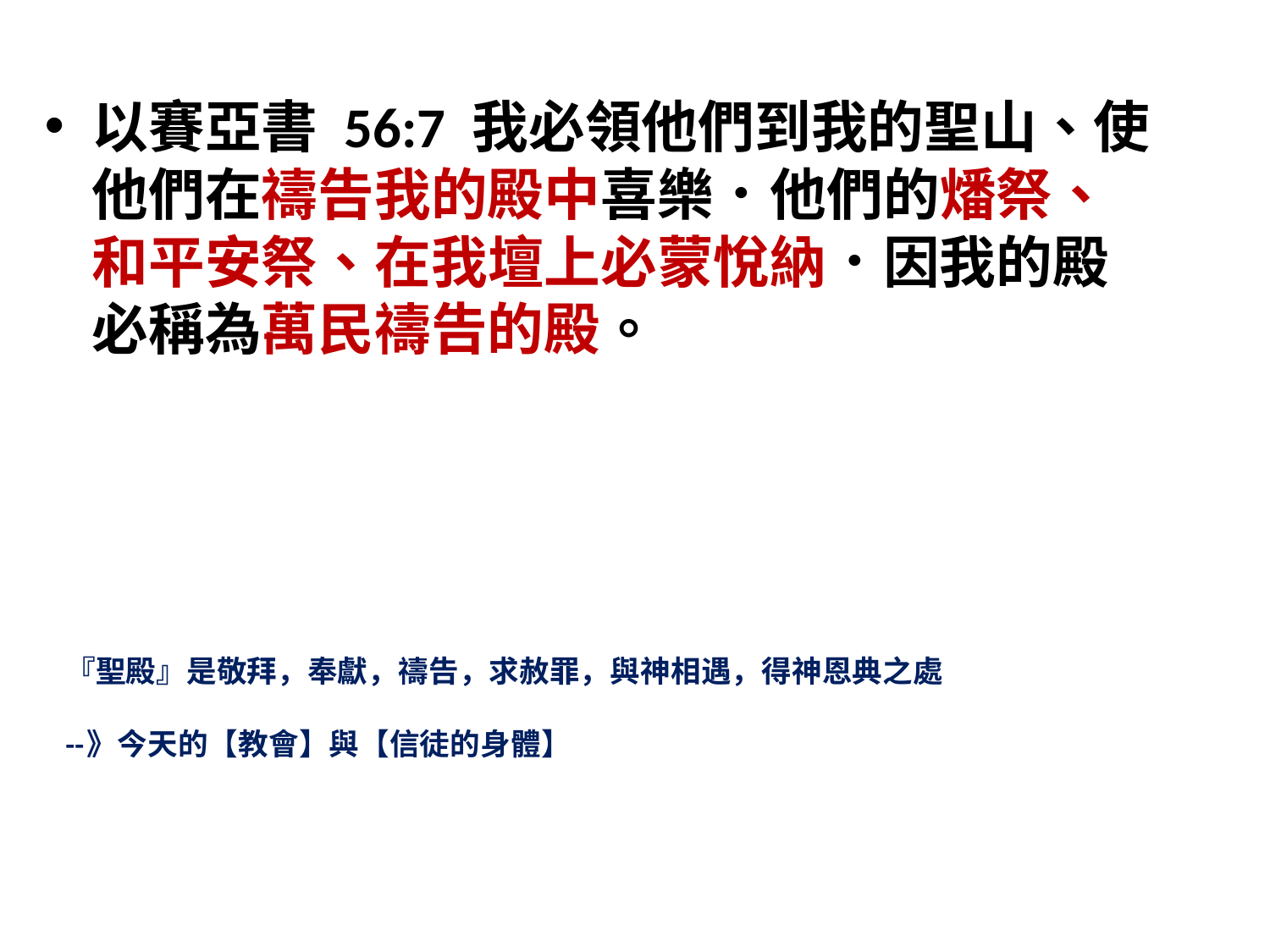

以賽亞書 56:7 我必領他們到我的聖山、使他們在禱告我的殿中喜樂．他們的燔祭、和平安祭、在我壇上必蒙悅納．因我的殿必稱為萬民禱告的殿。

# 『聖殿』是敬拜，奉獻，禱告，求赦罪，與神相遇，得神恩典之處 --》今天的【教會】與【信徒的身體】